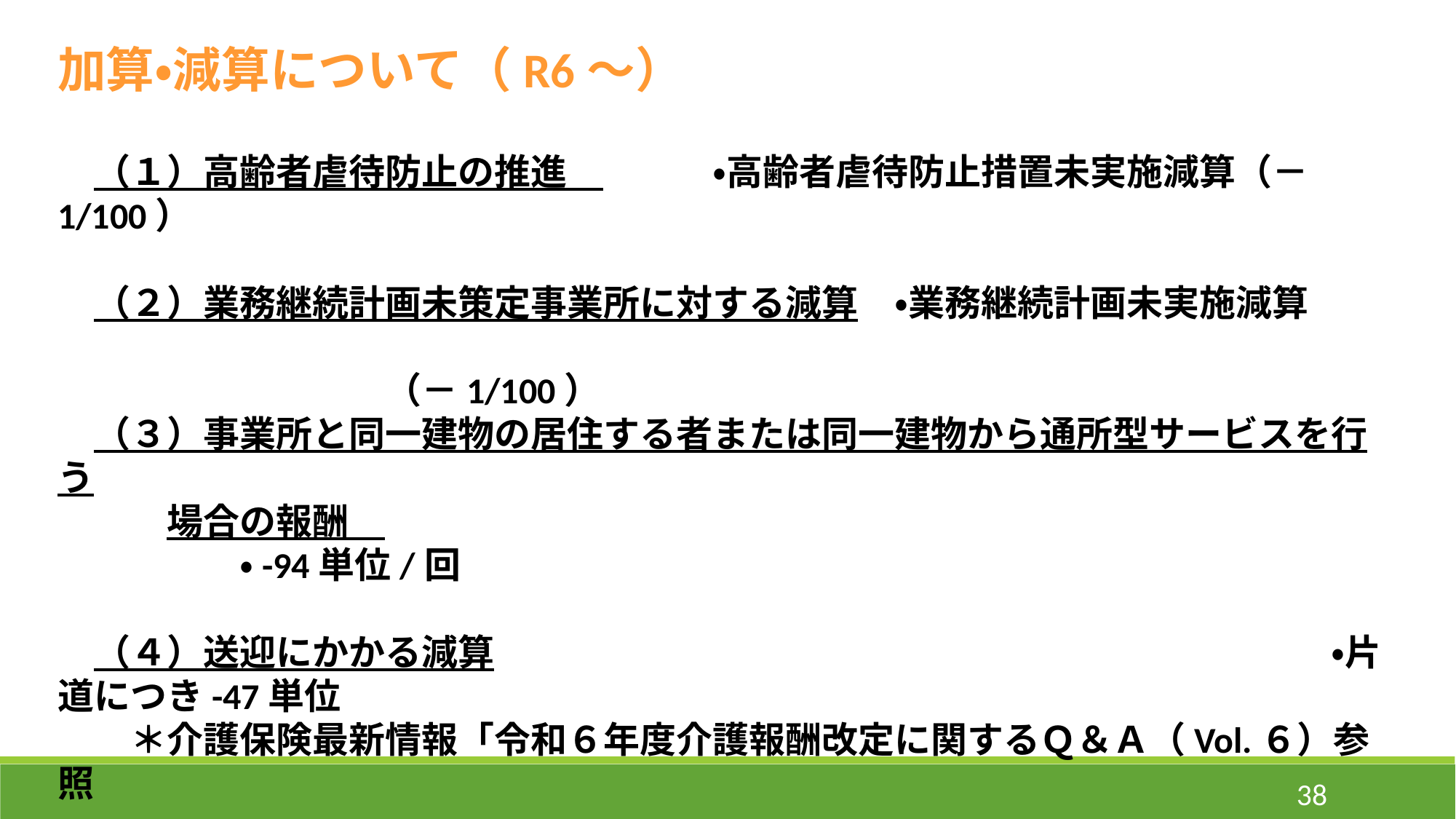

加算・減算について（R6～）

　（１）高齢者虐待防止の推進　　　　・高齢者虐待防止措置未実施減算（－1/100）

　（２）業務継続計画未策定事業所に対する減算　・業務継続計画未実施減算
　　　　　　　　　　　　　　　　　　　　　　　　　　　　　　　　　　　　　　　　　　　　　（－1/100）
　（３）事業所と同一建物の居住する者または同一建物から通所型サービスを行う
　　　場合の報酬　　　　　　　　　　　　　　　　　　　　　　　　　　　　　　　　　・-94単位/回

　（４）送迎にかかる減算　　　　　　　　　　　　　　　　　　　　　　　・片道につき-47単位
　　＊介護保険最新情報「令和６年度介護報酬改定に関するＱ＆Ａ（Vol.６）参照

　（５）選択的サービス複数実施加算　　　　　・一体型サービス提供加算480単位/月

　（６）介護職員処遇改善加算関係
　　　　　　　　　　　　　　・（R6年6月以降）介護職員等処遇改善加算（１）～（V）に統一
38